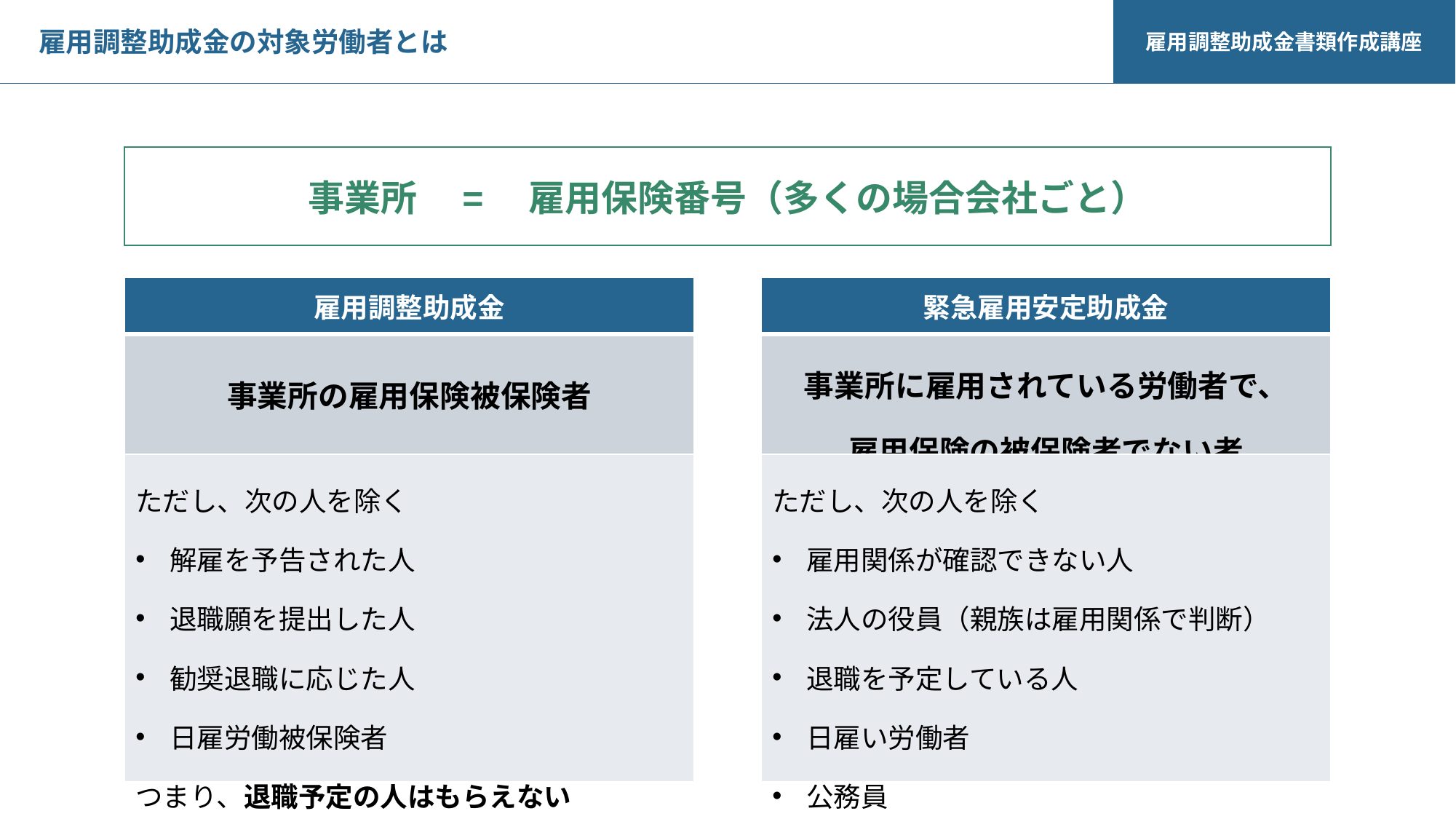

雇用調整助成金書類作成講座
雇用調整助成金の対象労働者とは
事業所　=　雇用保険番号（多くの場合会社ごと）
| 雇用調整助成金 |  | 緊急雇用安定助成金 |
| --- | --- | --- |
| 事業所の雇用保険被保険者 |  | 事業所に雇用されている労働者で、 雇用保険の被保険者でない者 |
| ただし、次の人を除く 解雇を予告された人 退職願を提出した人 勧奨退職に応じた人 日雇労働被保険者 つまり、退職予定の人はもらえない |  | ただし、次の人を除く 雇用関係が確認できない人 法人の役員（親族は雇用関係で判断） 退職を予定している人 日雇い労働者 公務員 |